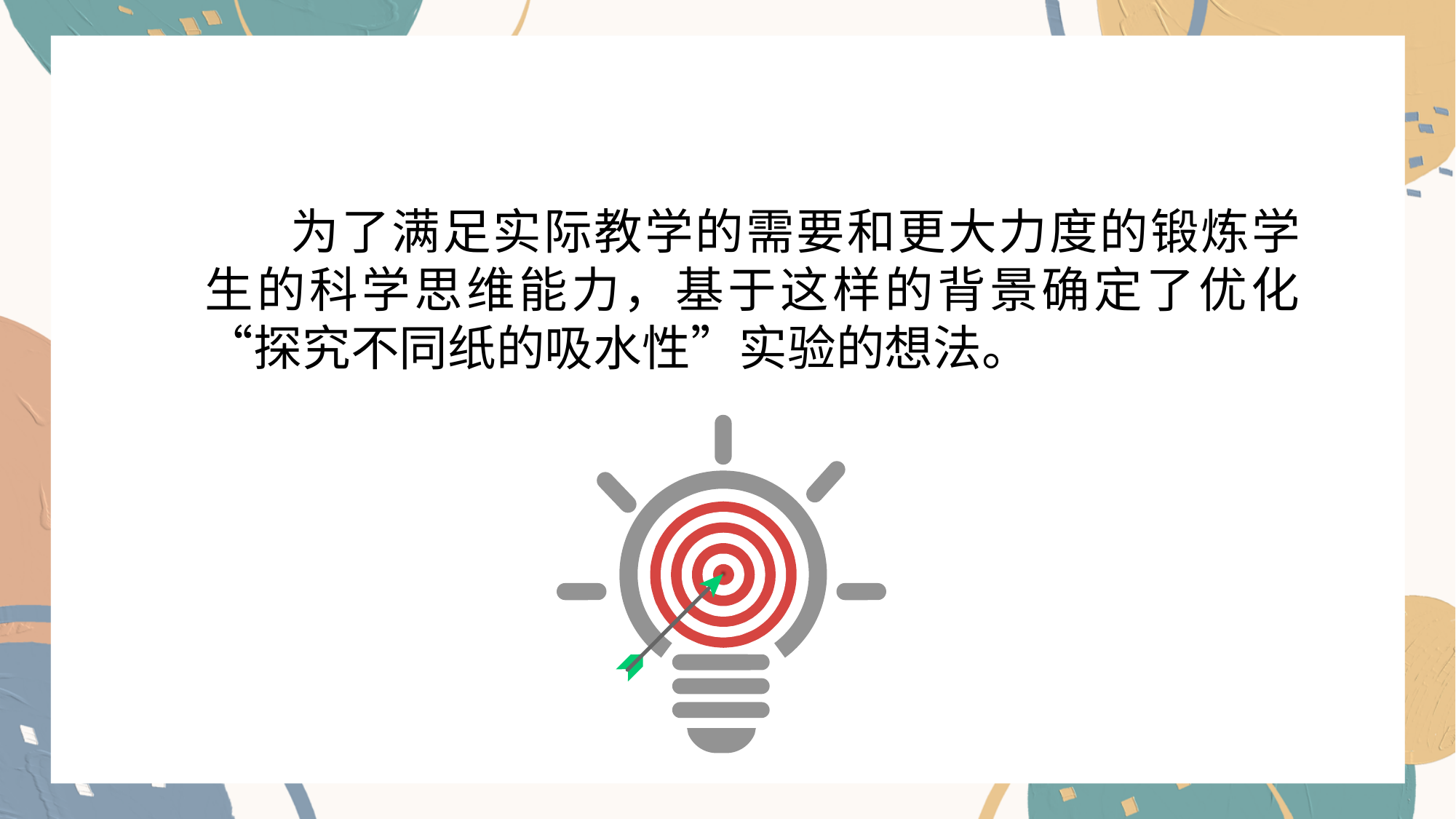

为了满足实际教学的需要和更大力度的锻炼学生的科学思维能力，基于这样的背景确定了优化“探究不同纸的吸水性”实验的想法。